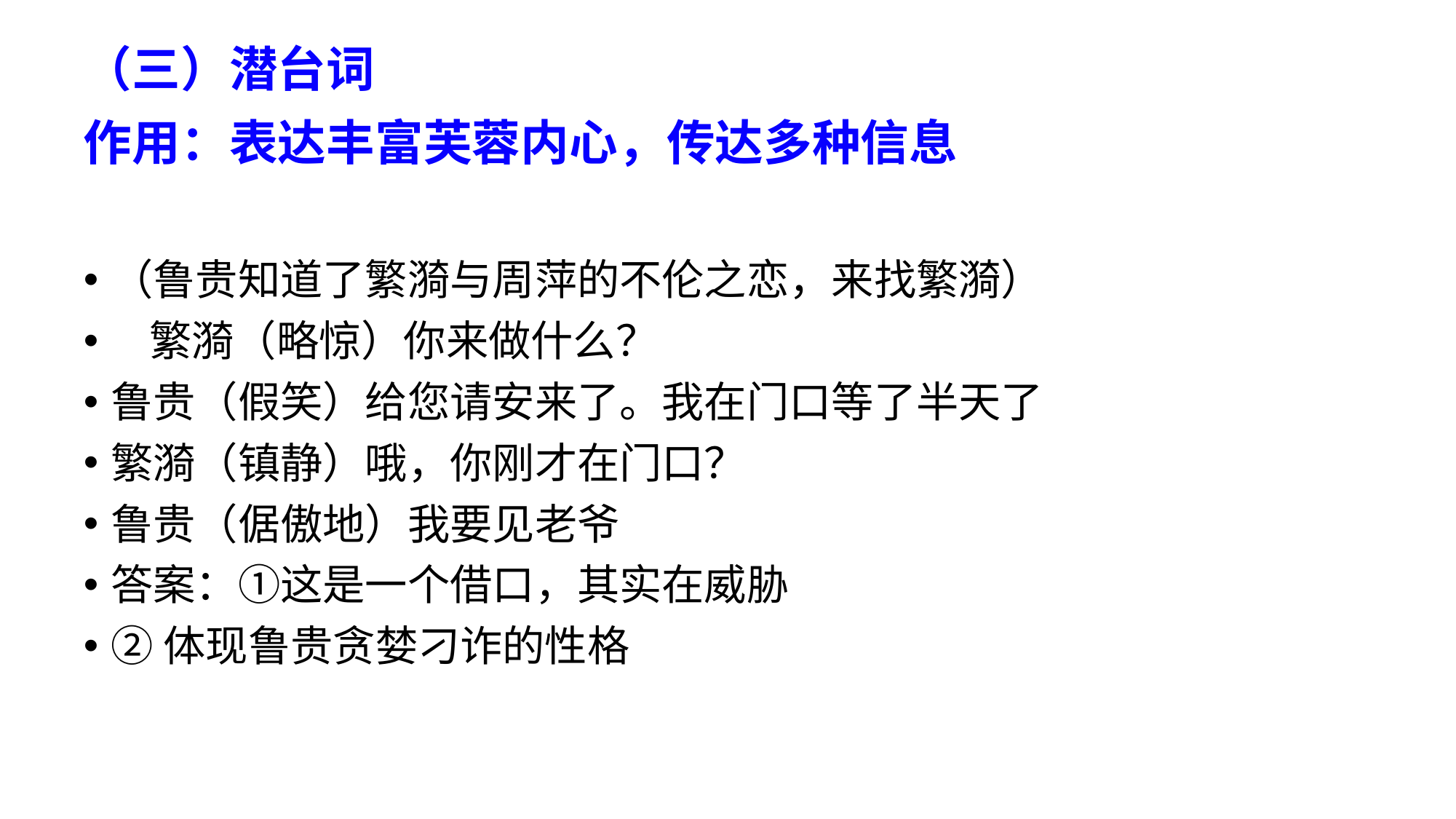

# （三）潜台词
作用：表达丰富芙蓉内心，传达多种信息

（鲁贵知道了繁漪与周萍的不伦之恋，来找繁漪）
   繁漪（略惊）你来做什么？
鲁贵（假笑）给您请安来了。我在门口等了半天了
繁漪（镇静）哦，你刚才在门口？
鲁贵（倨傲地）我要见老爷
答案：①这是一个借口，其实在威胁
②体现鲁贵贪婪刁诈的性格